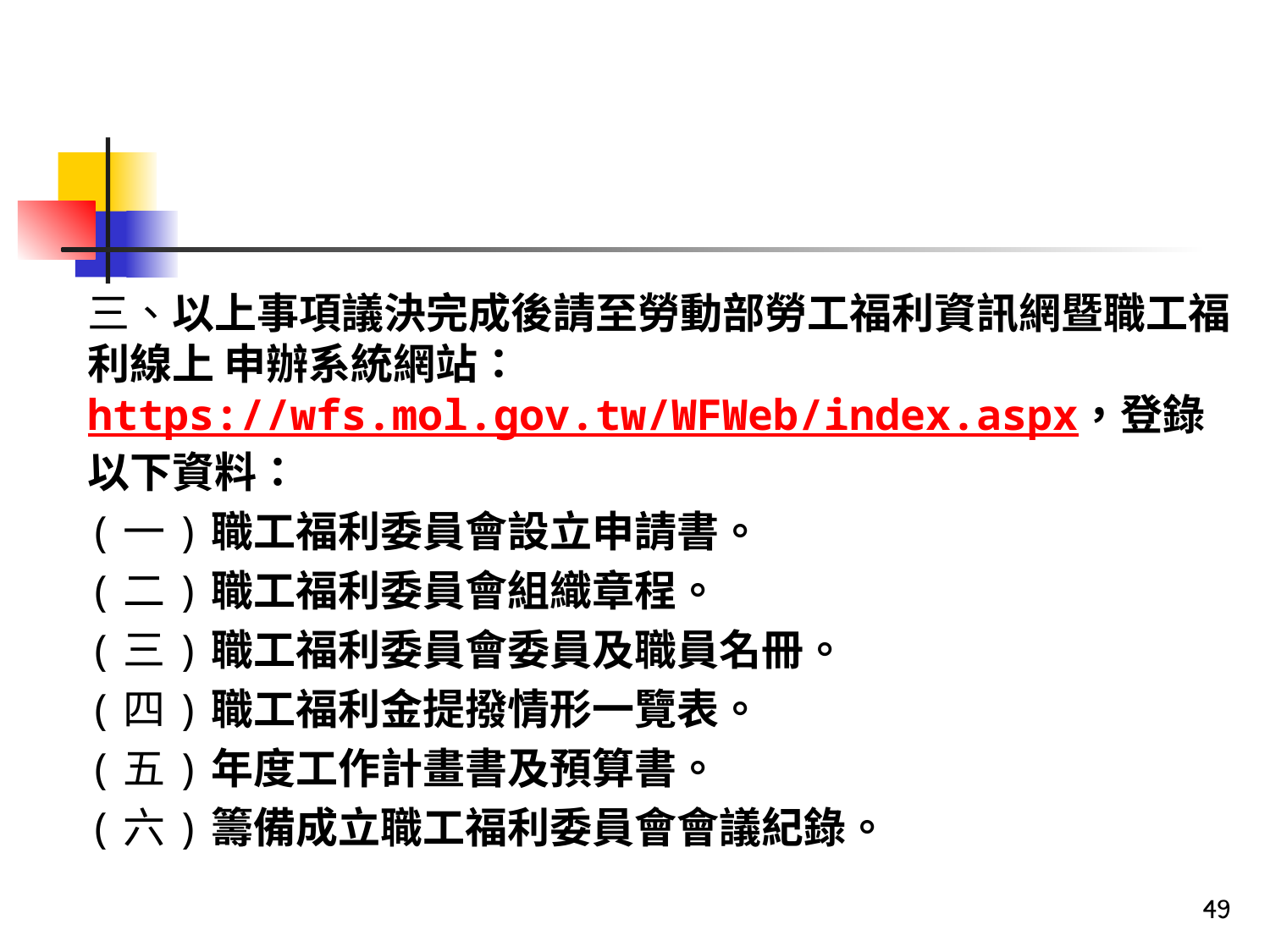

#
三、以上事項議決完成後請至勞動部勞工福利資訊網暨職工福利線上 申辦系統網站：https://wfs.mol.gov.tw/WFWeb/index.aspx，登錄以下資料：
(一)職工福利委員會設立申請書。
(二)職工福利委員會組織章程。
(三)職工福利委員會委員及職員名冊。
(四)職工福利金提撥情形一覽表。
(五)年度工作計畫書及預算書。
(六)籌備成立職工福利委員會會議紀錄。

49